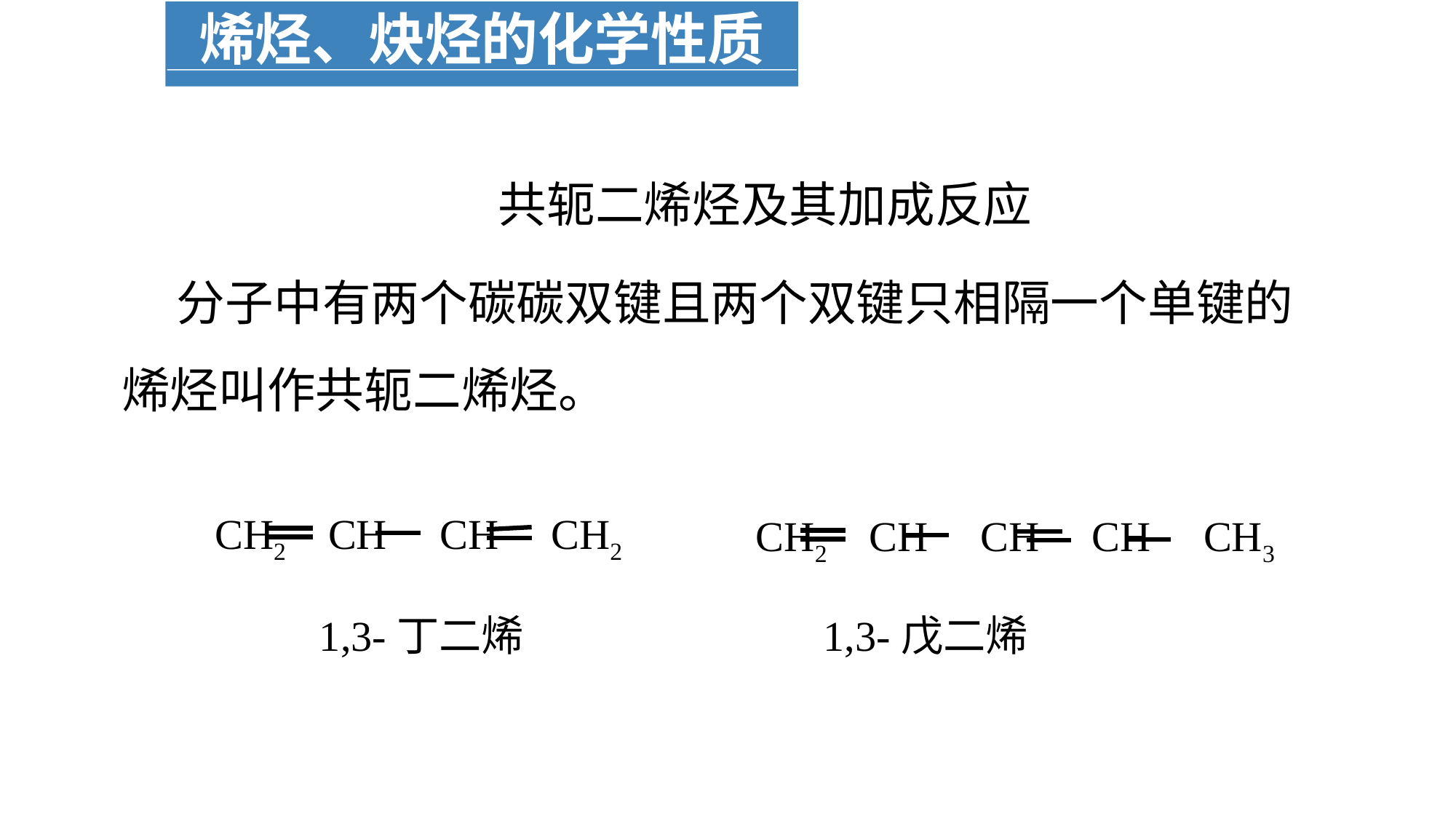

烯烃、炔烃的化学性质
共轭二烯烃及其加成反应
    分子中有两个碳碳双键且两个双键只相隔一个单键的
烯烃叫作共轭二烯烃。
CH2    CH     CH     CH2
CH2    CH     CH     CH     CH3
1,3-丁二烯
1,3-戊二烯